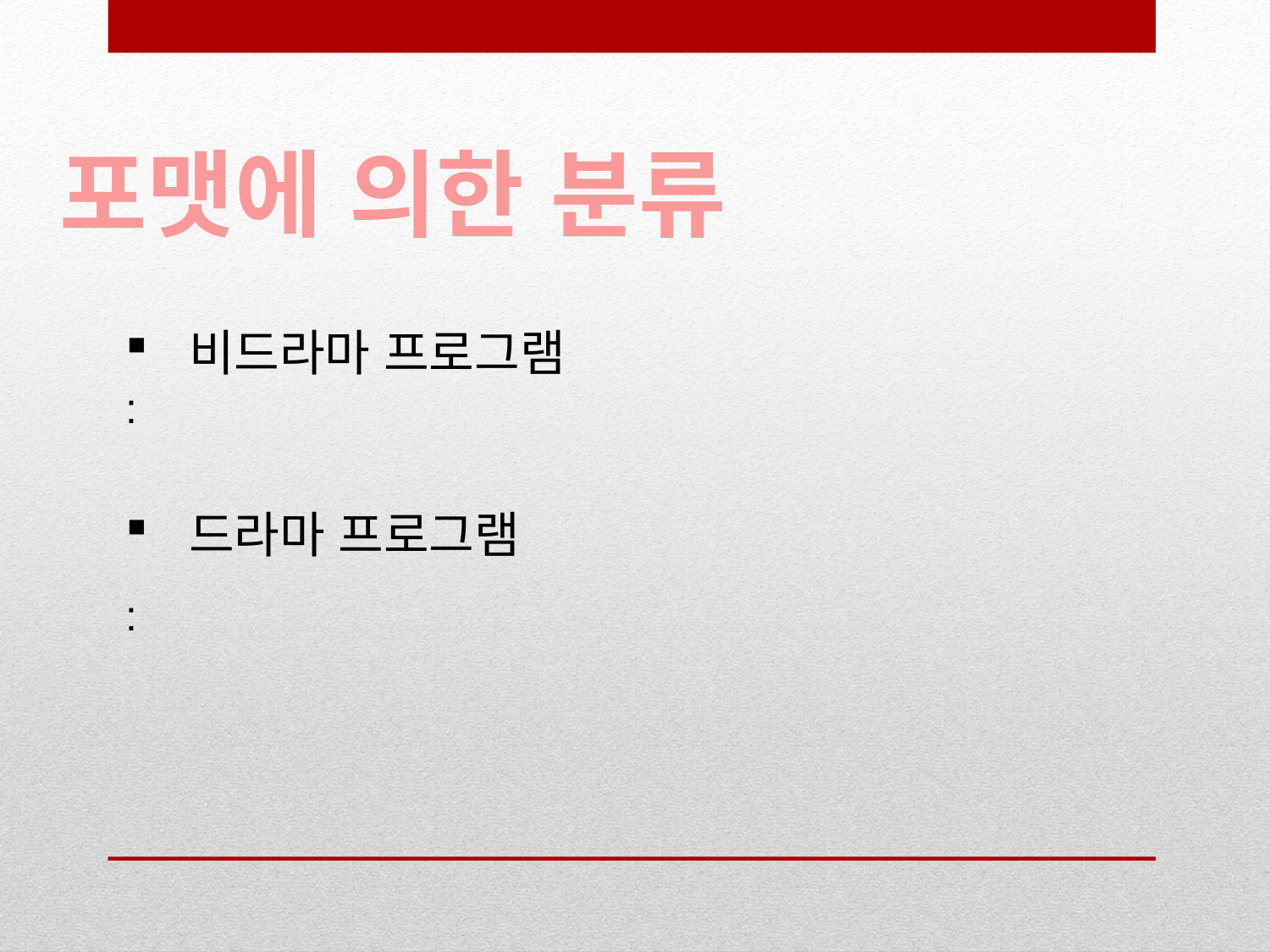

포맷에 의한 분류
비드라마 프로그램
:

드라마 프로그램
: